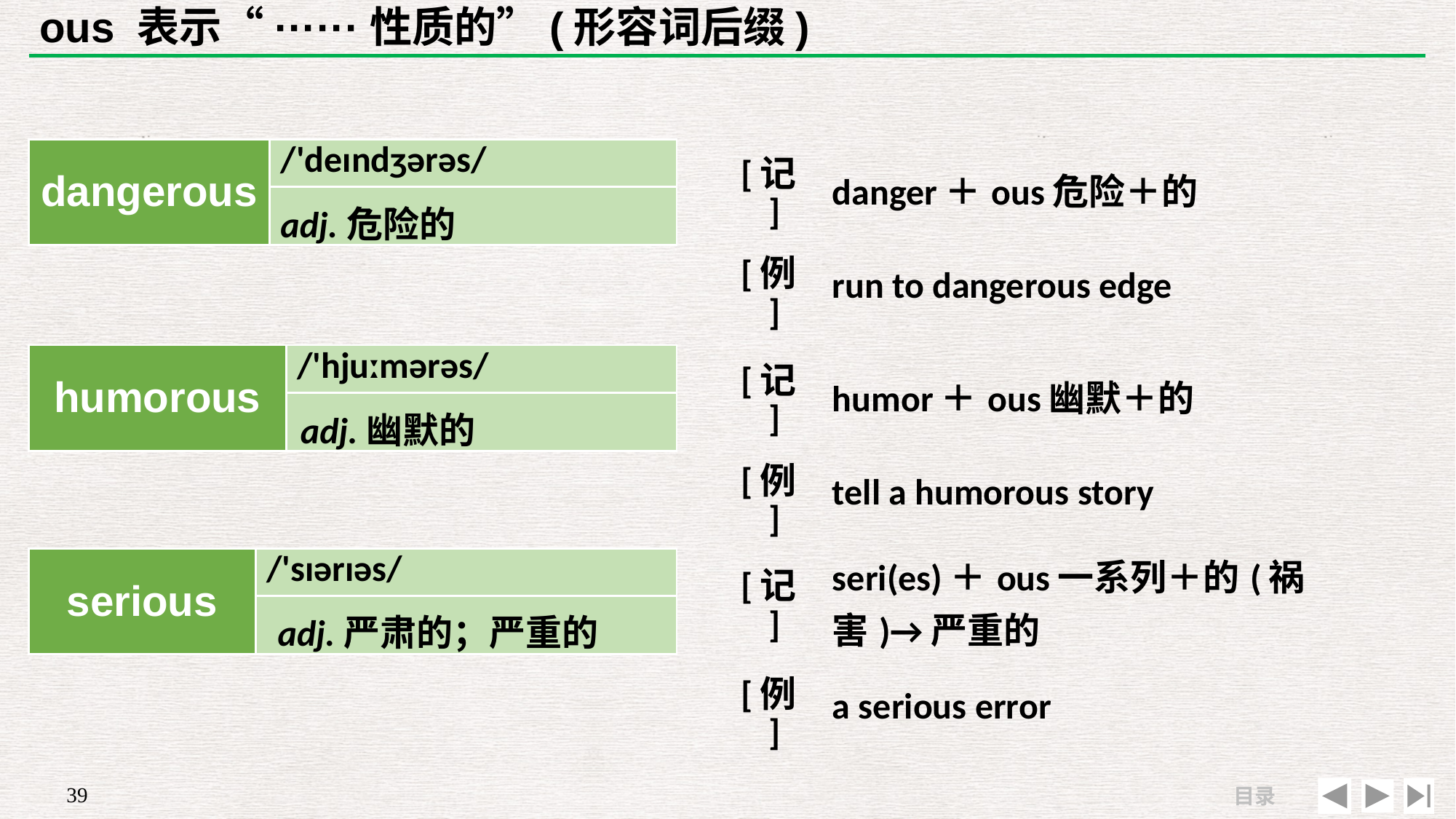

# ous 表示“······性质的”(形容词后缀)

| [记] | danger＋ous危险＋的 |
| --- | --- |
| [例] | run to dangerous edge |
| dangerous | /'deɪndʒərəs/ |
| --- | --- |
|  |  |
adj.危险的
| humorous | /'hjuːmərəs/ |
| --- | --- |
|  |  |
| [记] | humor＋ous幽默＋的 |
| --- | --- |
| [例] | tell a humorous story |
adj.幽默的
| [记] | seri(es)＋ous一系列＋的(祸害)→严重的 |
| --- | --- |
| [例] | a serious error |
| serious | /'sɪərɪəs/ |
| --- | --- |
|  |  |
adj.严肃的；严重的